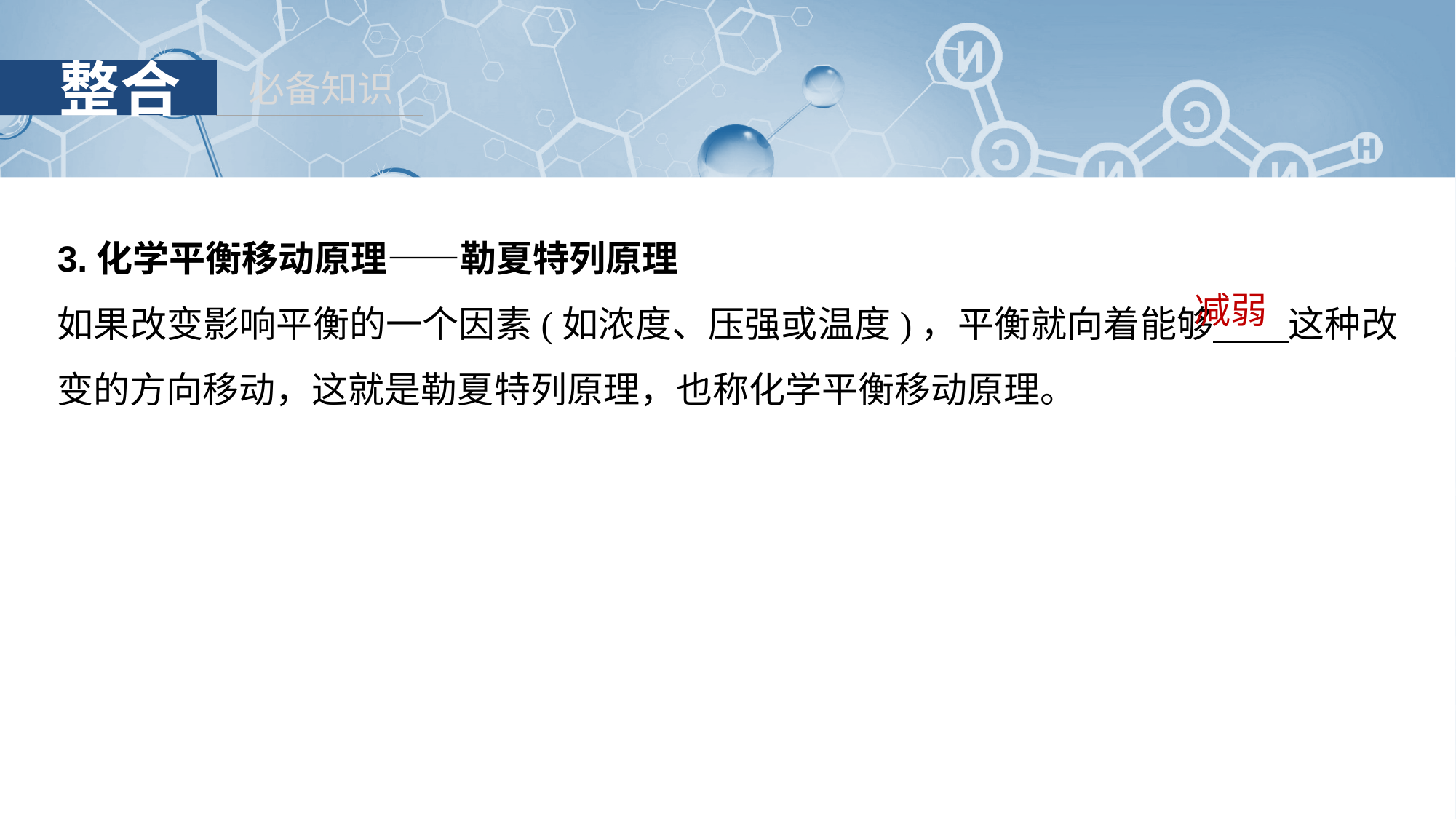

3.化学平衡移动原理——勒夏特列原理
如果改变影响平衡的一个因素(如浓度、压强或温度)，平衡就向着能够         这种改变的方向移动，这就是勒夏特列原理，也称化学平衡移动原理。
减弱